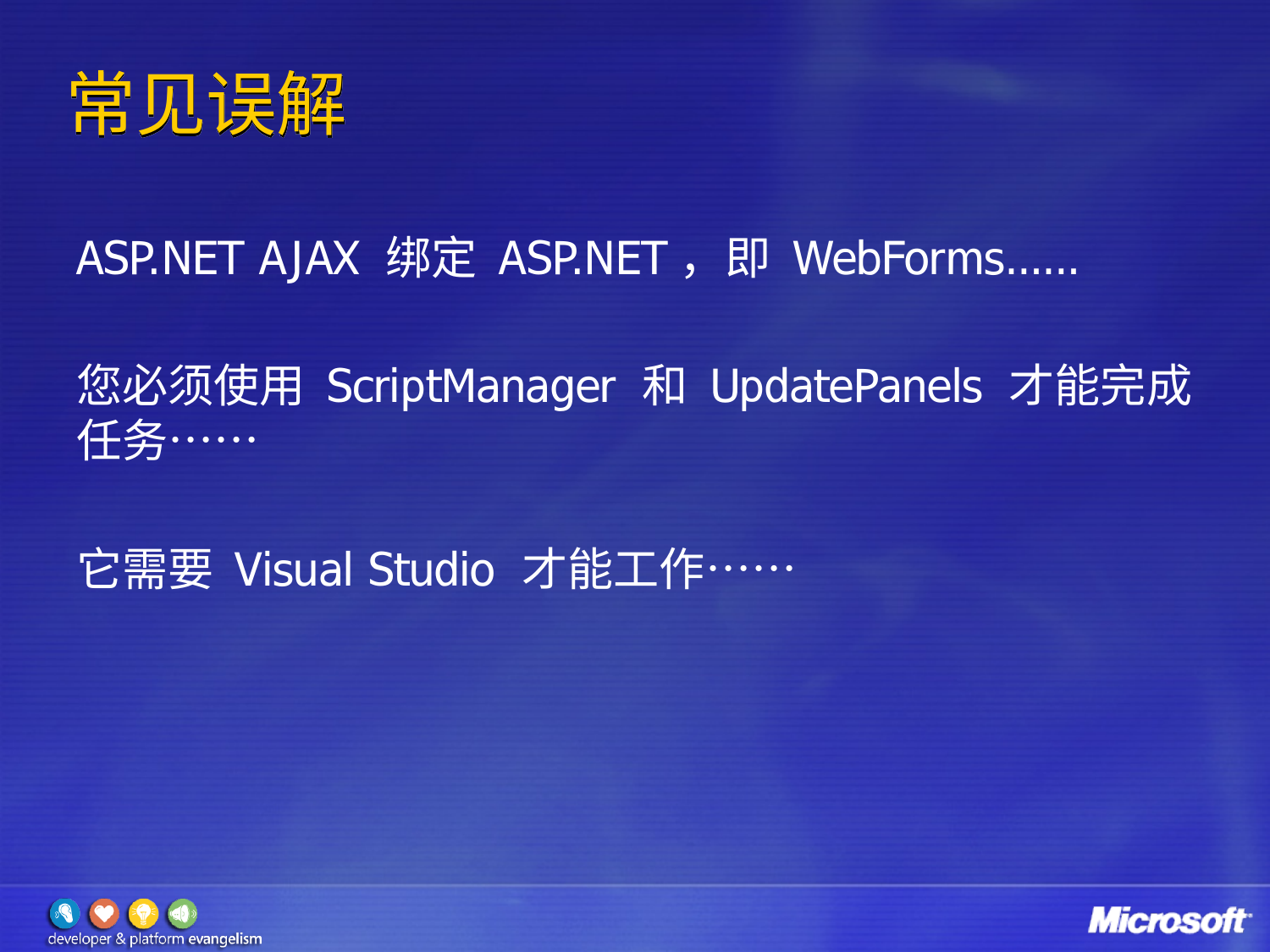

# 常见误解
ASP.NET AJAX 绑定 ASP.NET，即 WebForms……

您必须使用 ScriptManager 和 UpdatePanels 才能完成任务……

它需要 Visual Studio 才能工作……